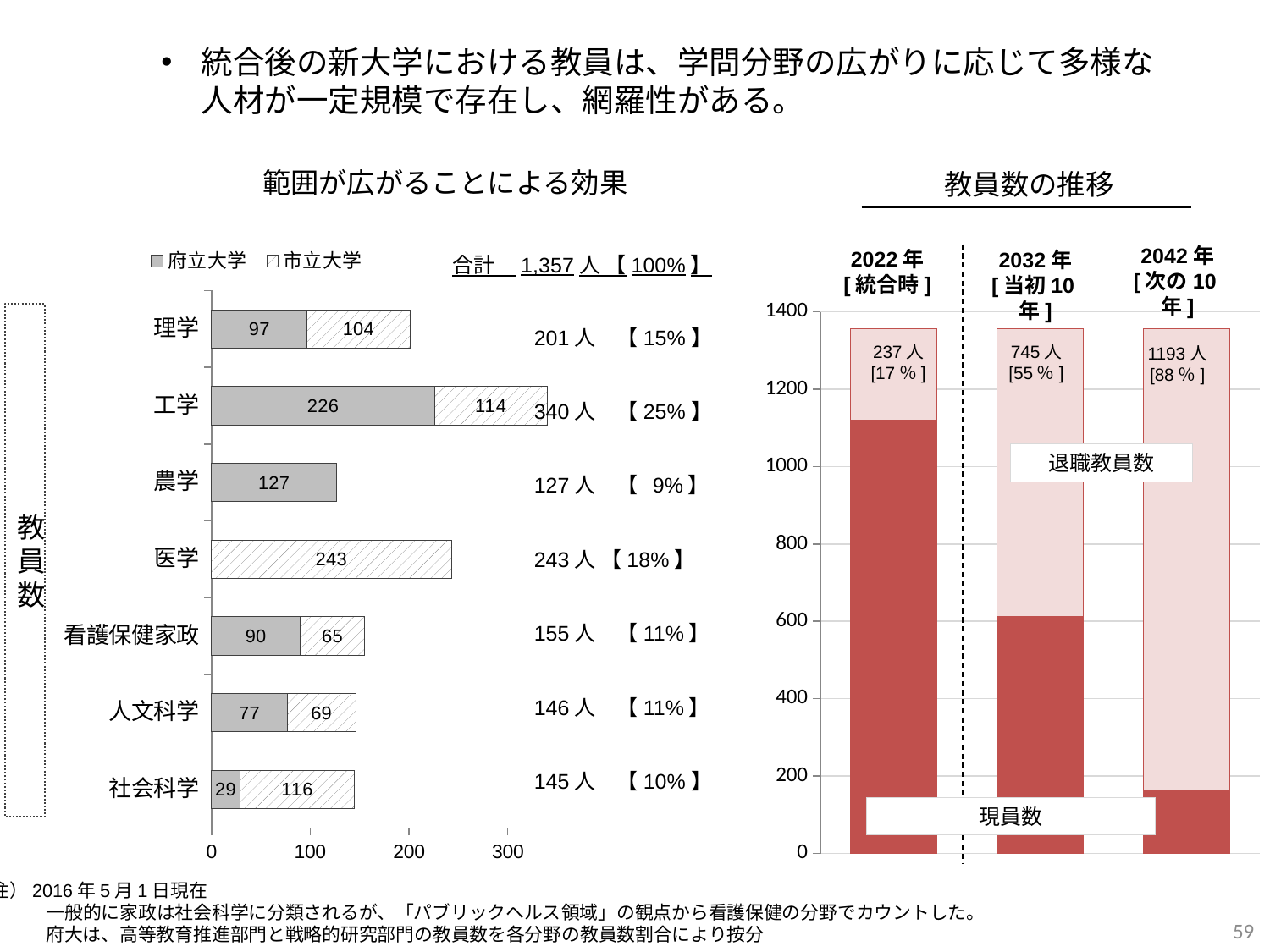

統合後の新大学における教員は、学問分野の広がりに応じて多様な人材が一定規模で存在し、網羅性がある。
範囲が広がることによる効果
教員数の推移

### Chart

| Category | 府立大学 | 市立大学 |
|---|---|---|
| 社会科学 | 29.0 | 116.0 |
| 人文科学 | 77.0 | 69.0 |
| 看護保健家政 | 90.0 | 65.0 |
| 医学 | None | 243.0 |
| 農学 | 127.0 | None |
| 工学 | 226.0 | 114.0 |
| 理学 | 97.0 | 104.0 |
2042年
[次の10年]
2022年
[統合時]
2032年
[当初10年]
合計　1,357人 【100%】

### Chart

| Category | 退職者数 | 入替 |
|---|---|---|
| ～2021 | 1120.0 | 237.0 |
| ～2031 | 612.0 | 745.0 |
| ～2041 | 164.0 | 1193.0 |
教員数
201人　【15%】

340人　【25%】

127人　【  9%】

243人 【18%】

155人　【11%】

146人　【11%】

145人　【10%】
237人
[17％]
745人
[55％]
1193人
[88％]
退職教員数
現員数
注）2016年5月1日現在
　　　一般的に家政は社会科学に分類されるが、「パブリックヘルス領域」の観点から看護保健の分野でカウントした。
　　　府大は、高等教育推進部門と戦略的研究部門の教員数を各分野の教員数割合により按分
59